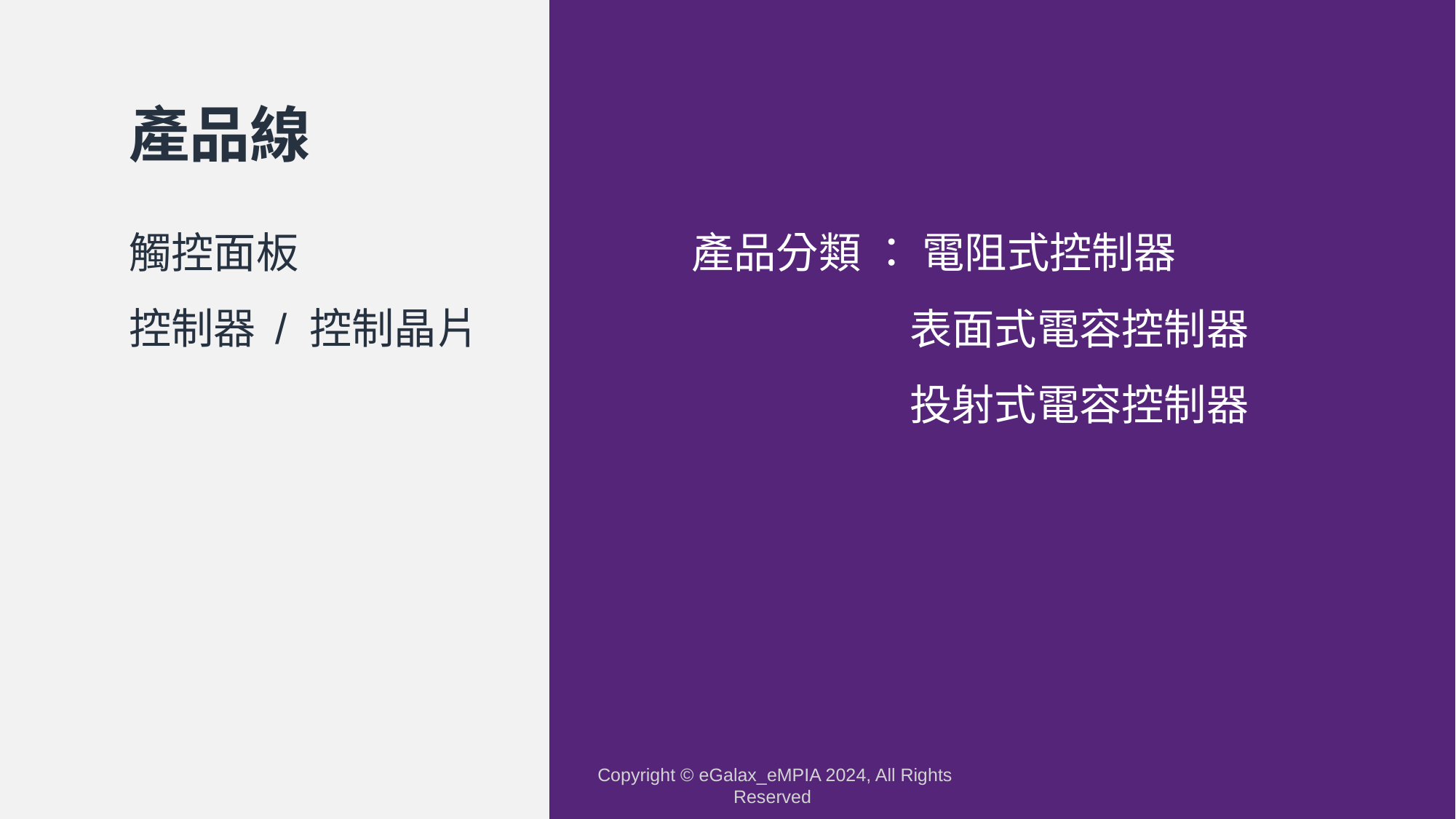

產品線
觸控面板
控制器 / 控制晶片

產品分類 ： 電阻式控制器
                      表面式電容控制器
                      投射式電容控制器

Copyright © eGalax_eMPIA 2024, All Rights Reserved